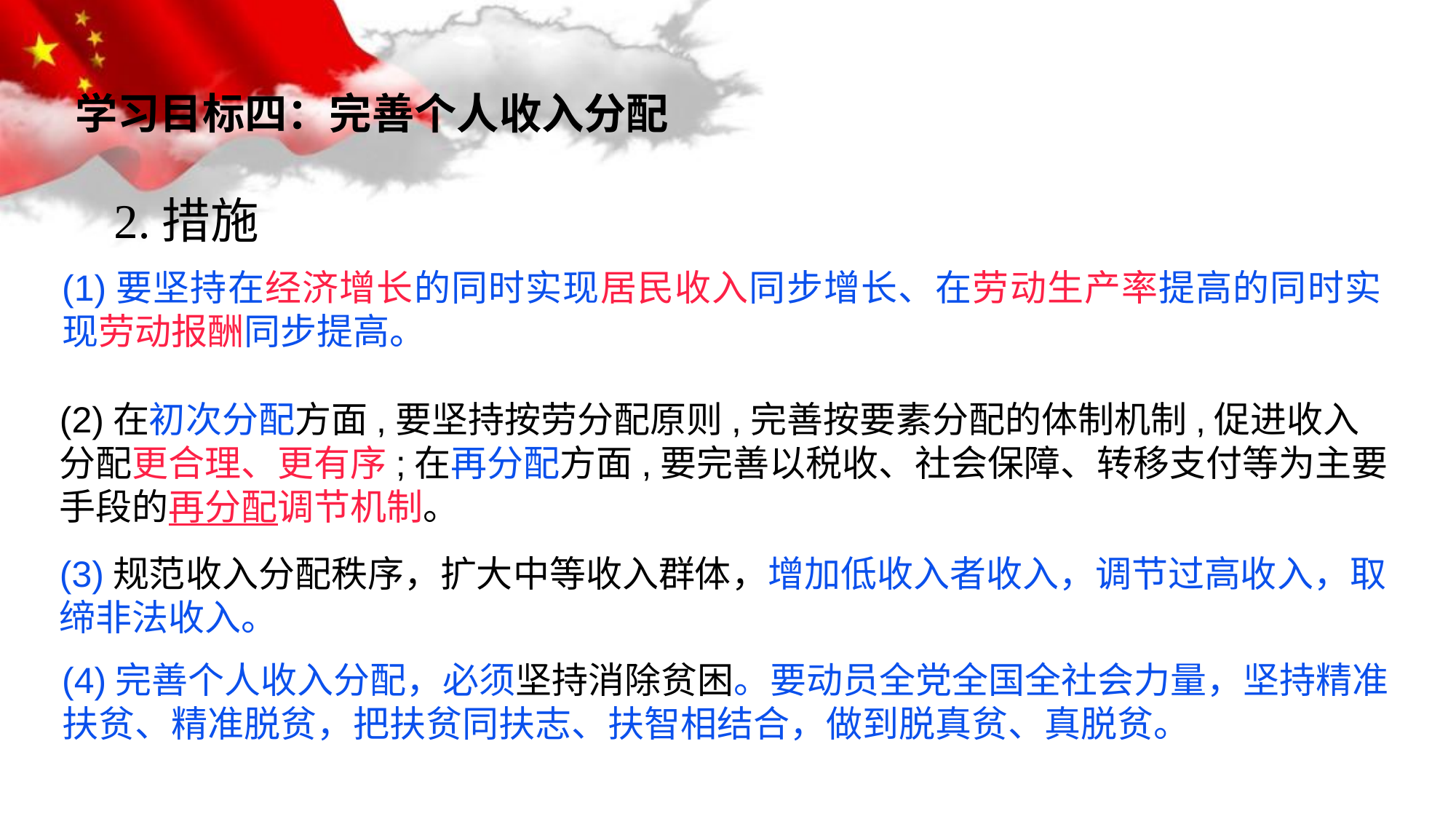

学习目标四：完善个人收入分配
2.措施
(1)要坚持在经济增长的同时实现居民收入同步增长、在劳动生产率提高的同时实现劳动报酬同步提高。
(2)在初次分配方面,要坚持按劳分配原则,完善按要素分配的体制机制,促进收入分配更合理、更有序;在再分配方面,要完善以税收、社会保障、转移支付等为主要手段的再分配调节机制。
(3)规范收入分配秩序，扩大中等收入群体，增加低收入者收入，调节过高收入，取缔非法收入。
(4)完善个人收入分配，必须坚持消除贫困。要动员全党全国全社会力量，坚持精准扶贫、精准脱贫，把扶贫同扶志、扶智相结合，做到脱真贫、真脱贫。